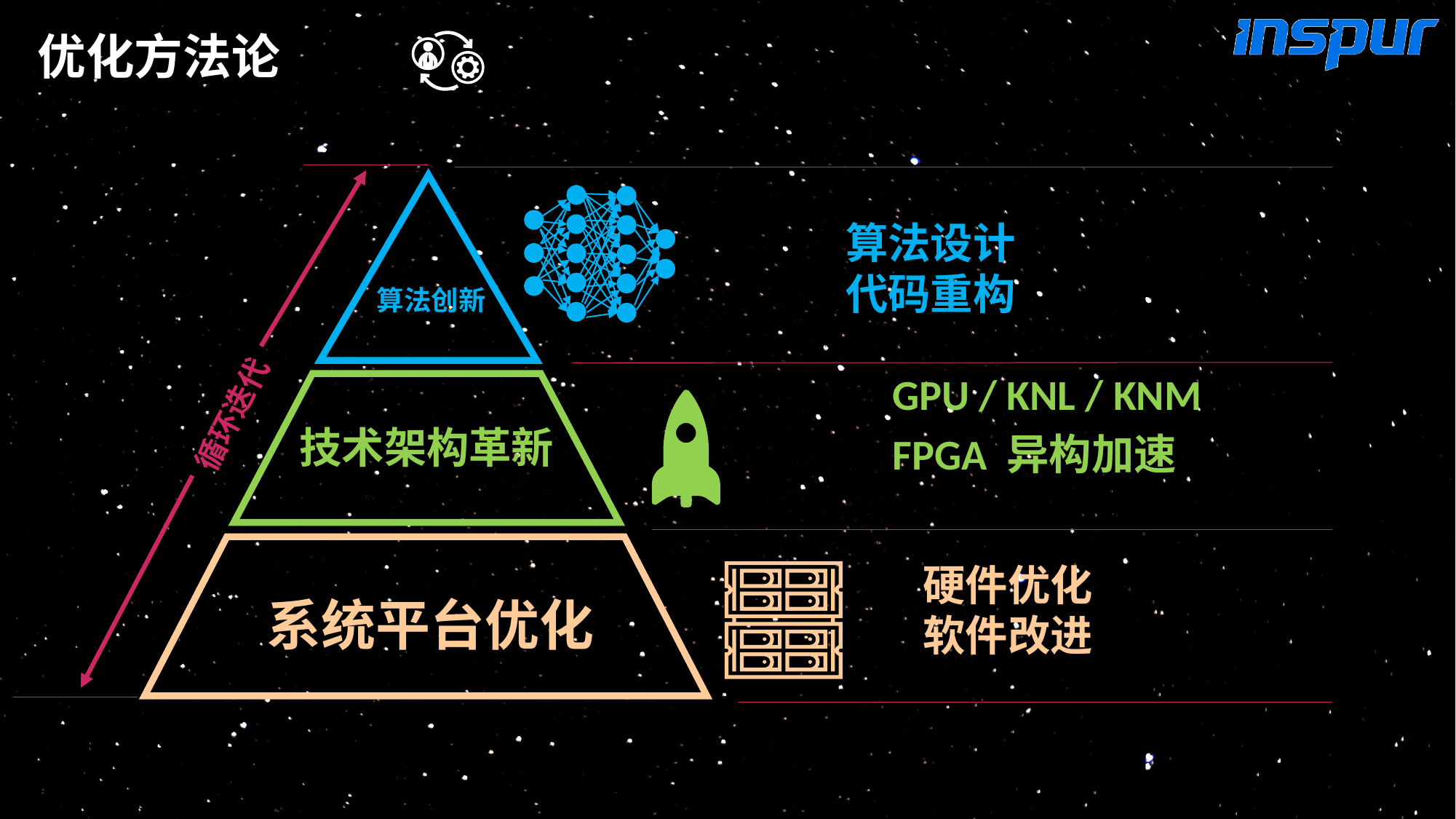

优化方法论

算法设计
代码重构

算法创新

GPU / KNL / KNM
FPGA 异构加速

循环迭代
技术架构革新

硬件优化
软件改进

系统平台优化